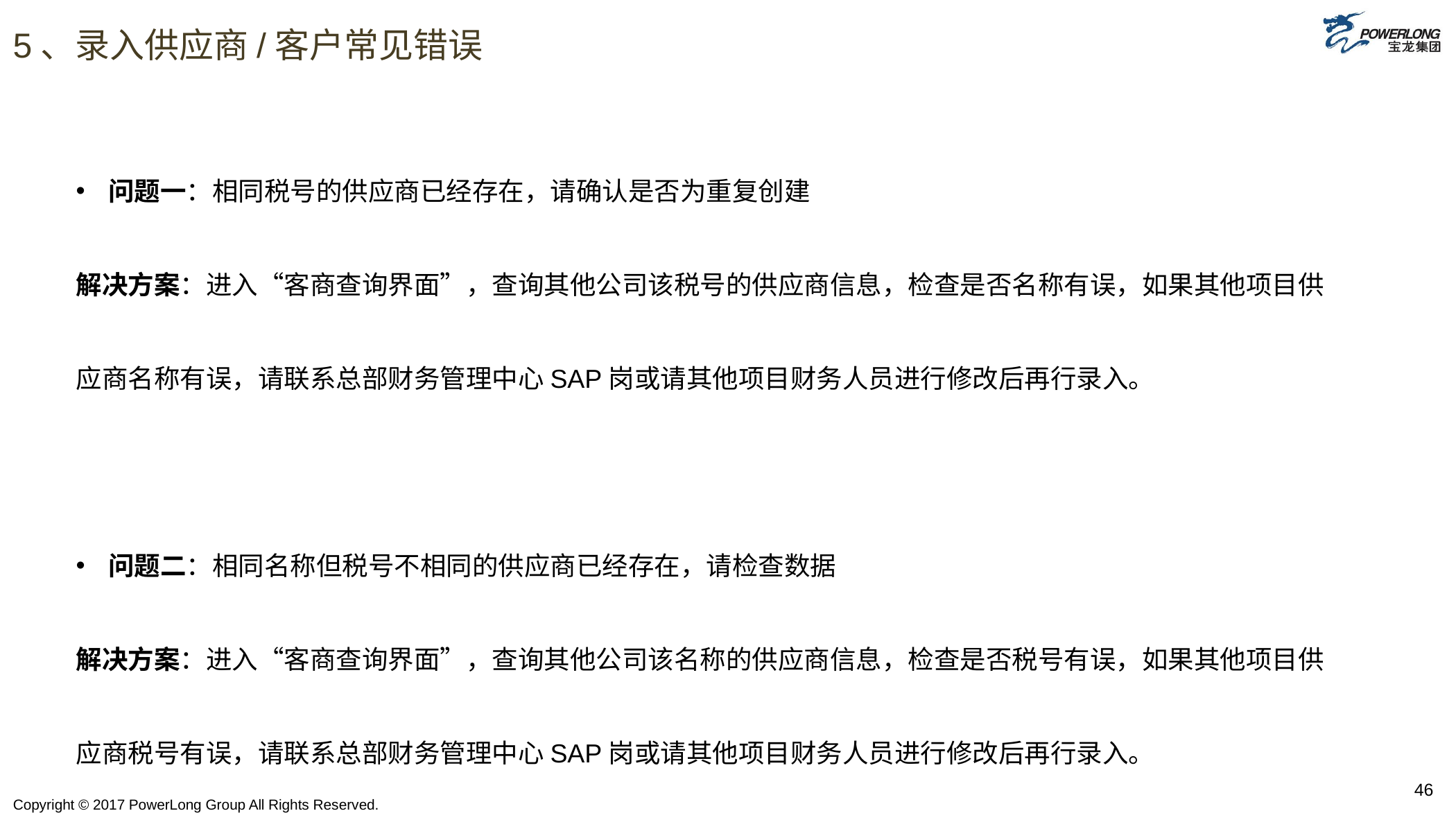

# 5、录入供应商/客户常见错误
问题一：相同税号的供应商已经存在，请确认是否为重复创建
解决方案：进入“客商查询界面”，查询其他公司该税号的供应商信息，检查是否名称有误，如果其他项目供应商名称有误，请联系总部财务管理中心SAP岗或请其他项目财务人员进行修改后再行录入。

问题二：相同名称但税号不相同的供应商已经存在，请检查数据
解决方案：进入“客商查询界面”，查询其他公司该名称的供应商信息，检查是否税号有误，如果其他项目供应商税号有误，请联系总部财务管理中心SAP岗或请其他项目财务人员进行修改后再行录入。